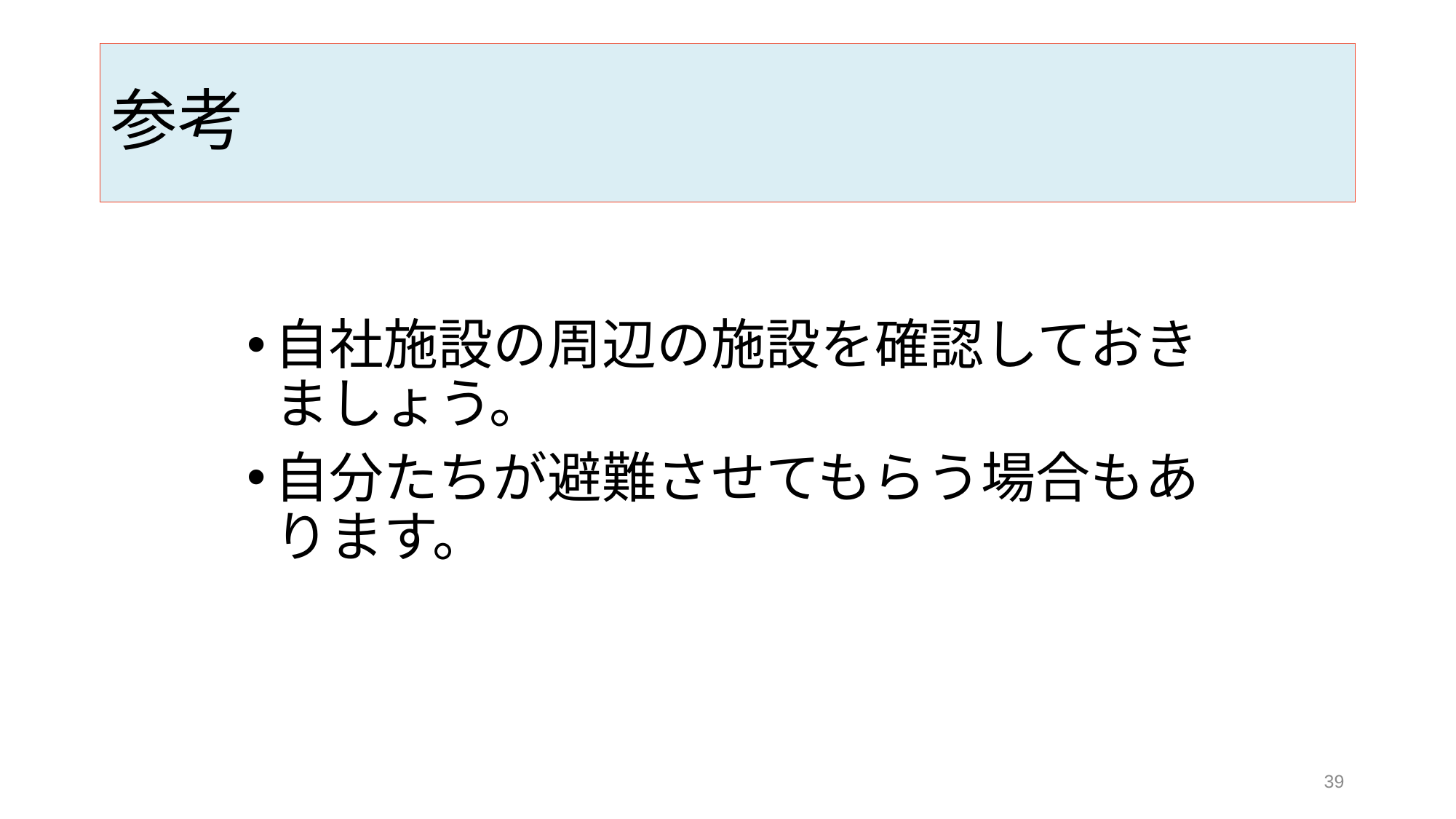

# 参考
自社施設の周辺の施設を確認しておきましょう。
自分たちが避難させてもらう場合もあります。
39